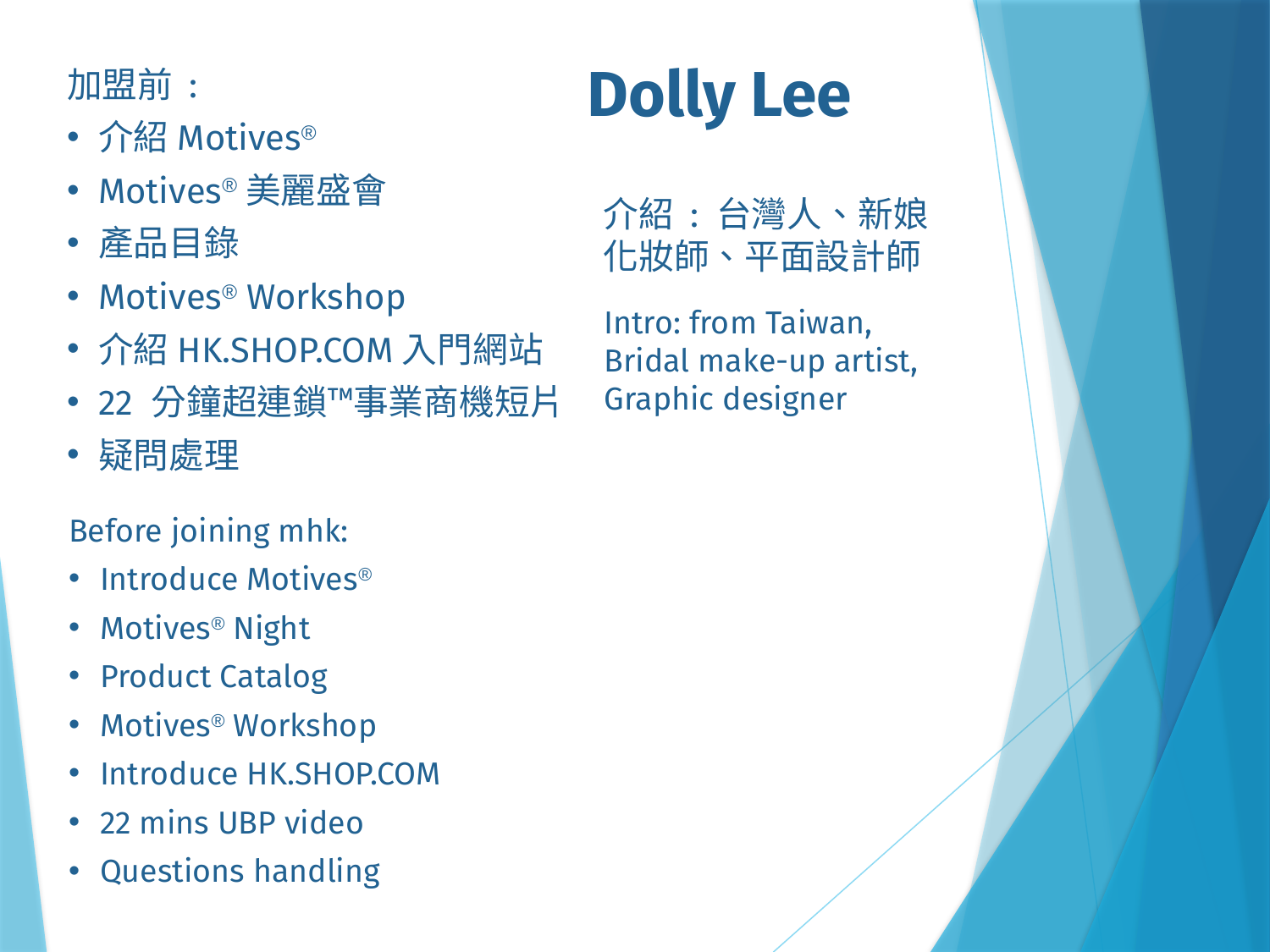

Dolly Lee
加盟前 :
介紹Motives®
Motives®美麗盛會
產品目錄
Motives® Workshop
介紹HK.SHOP.COM入門網站
22 分鐘超連鎖™事業商機短片
疑問處理
介紹 : 台灣人、新娘化妝師、平面設計師
Intro: from Taiwan, Bridal make-up artist, Graphic designer
Before joining mhk:
Introduce Motives®
Motives® Night
Product Catalog
Motives® Workshop
Introduce HK.SHOP.COM
22 mins UBP video
Questions handling